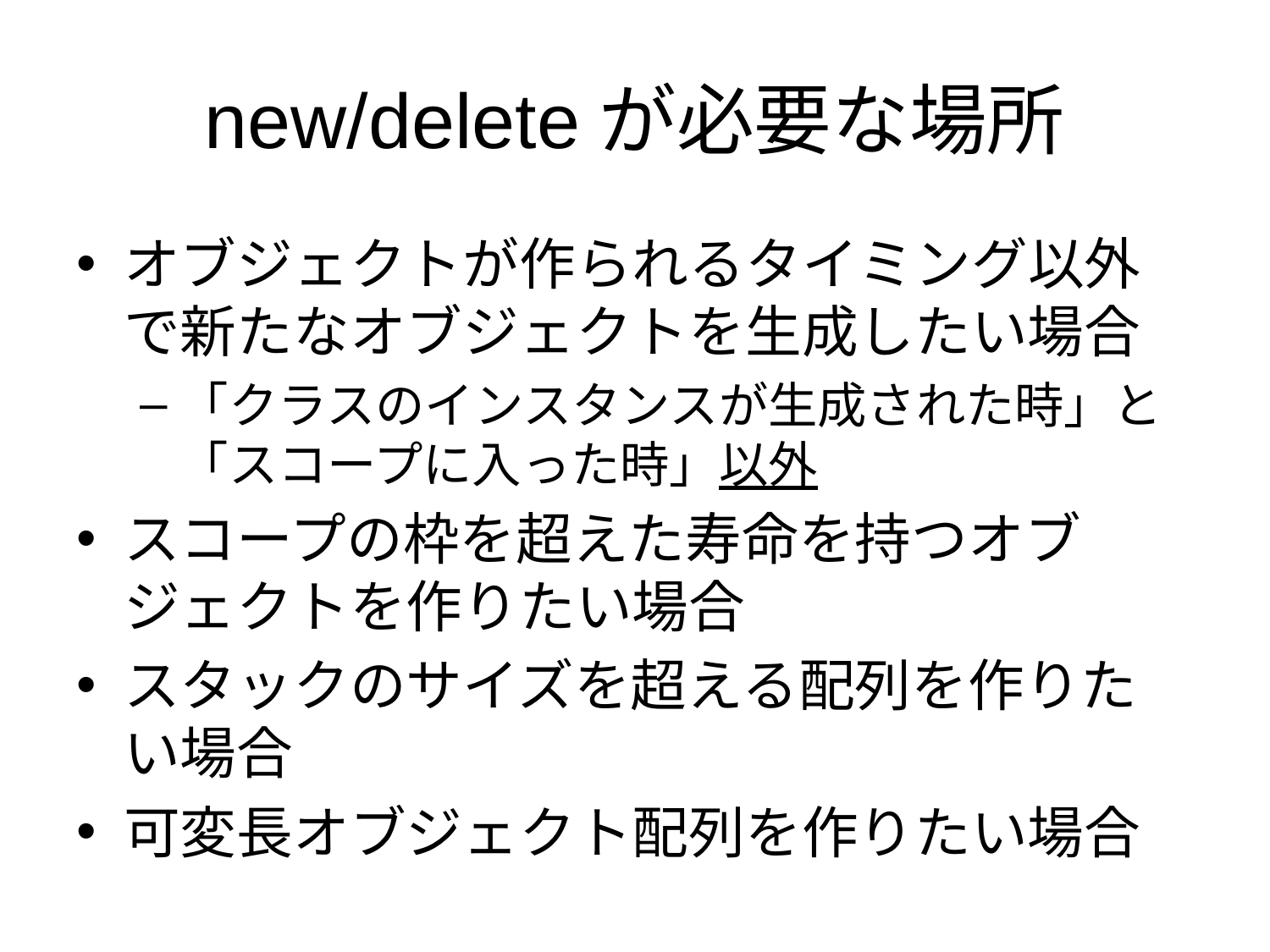

# new/deleteが必要な場所
オブジェクトが作られるタイミング以外で新たなオブジェクトを生成したい場合
「クラスのインスタンスが生成された時」と「スコープに入った時」以外
スコープの枠を超えた寿命を持つオブジェクトを作りたい場合
スタックのサイズを超える配列を作りたい場合
可変長オブジェクト配列を作りたい場合